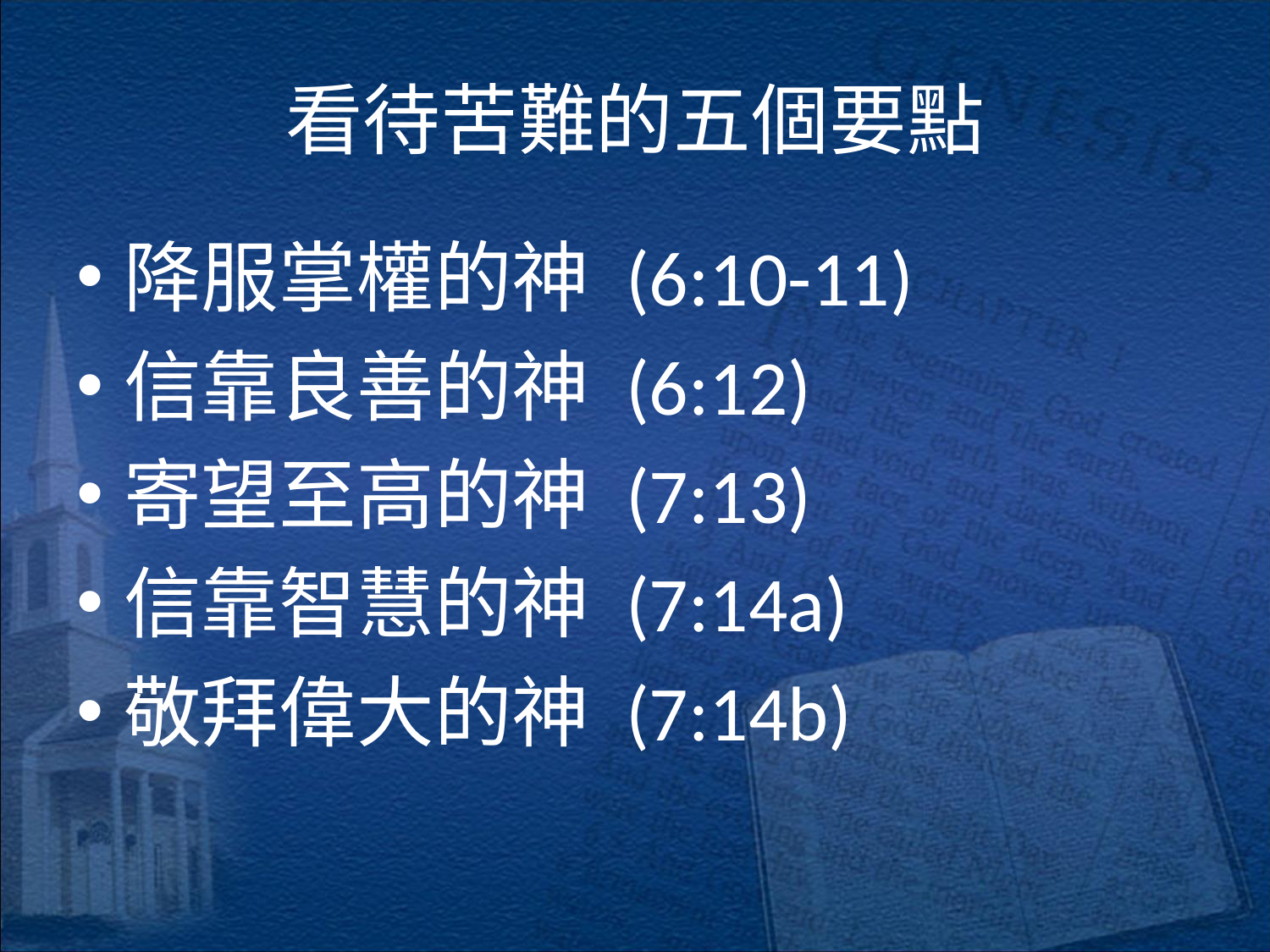

# 看待苦難的五個要點
降服掌權的神 (6:10-11)
信靠良善的神 (6:12)
寄望至高的神 (7:13)
信靠智慧的神 (7:14a)
敬拜偉大的神 (7:14b)